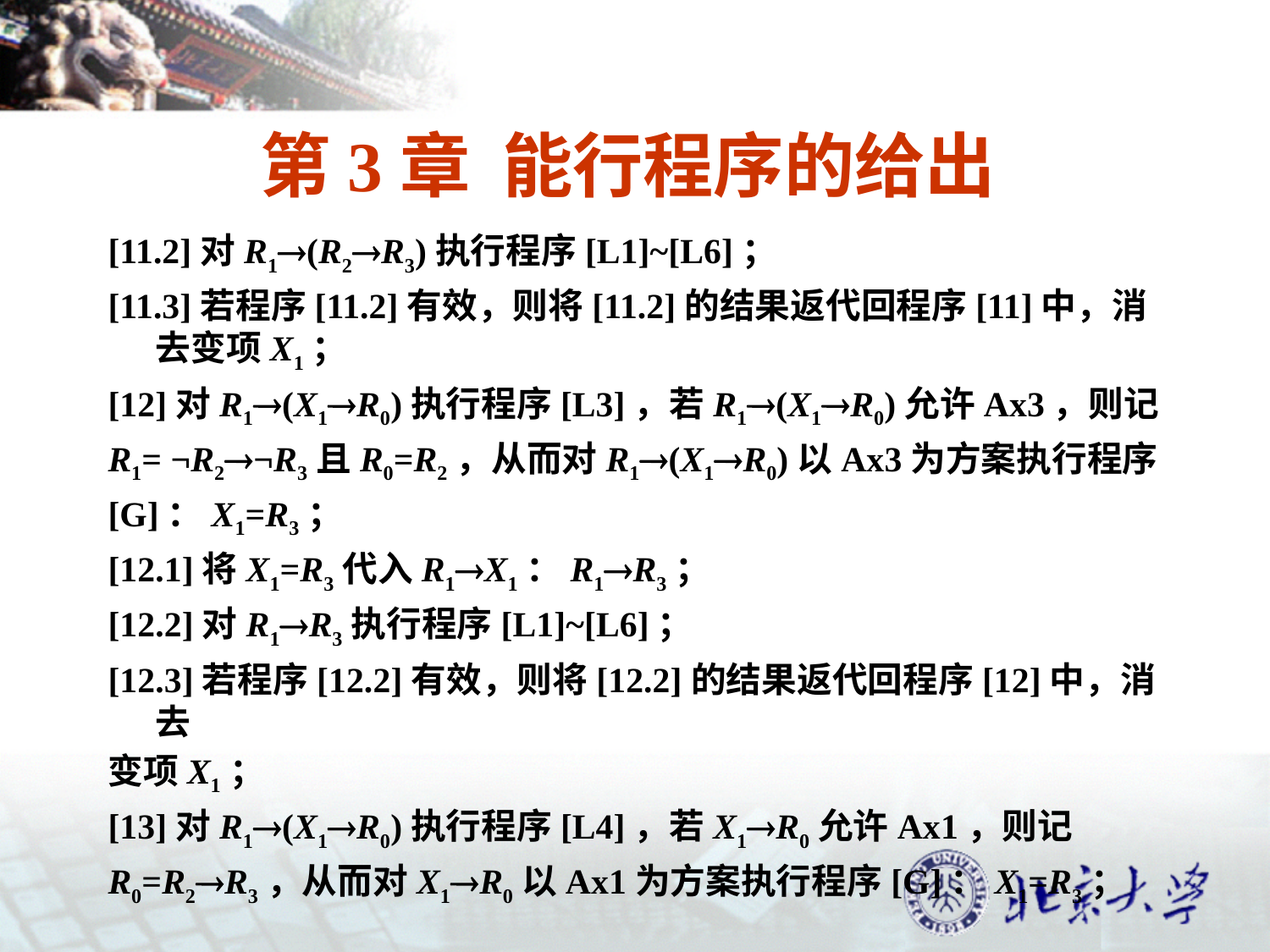

# 第3章  能行程序的给出
[11.2]对R1→(R2→R3)执行程序[L1]~[L6]；
[11.3]若程序[11.2]有效，则将[11.2]的结果返代回程序[11]中，消去变项X1；
[12]对R1→(X1→R0)执行程序[L3]，若R1→(X1→R0)允许Ax3，则记
R1= ¬R2→¬R3且R0=R2，从而对R1→(X1→R0)以Ax3为方案执行程序
[G]：X1=R3；
[12.1]将X1=R3代入R1→X1：R1→R3；
[12.2]对R1→R3执行程序[L1]~[L6]；
[12.3]若程序[12.2]有效，则将[12.2]的结果返代回程序[12]中，消去
变项X1；
[13]对R1→(X1→R0)执行程序[L4]，若X1→R0允许Ax1，则记
R0=R2→R3，从而对X1→R0以Ax1为方案执行程序[G]：X1=R3；